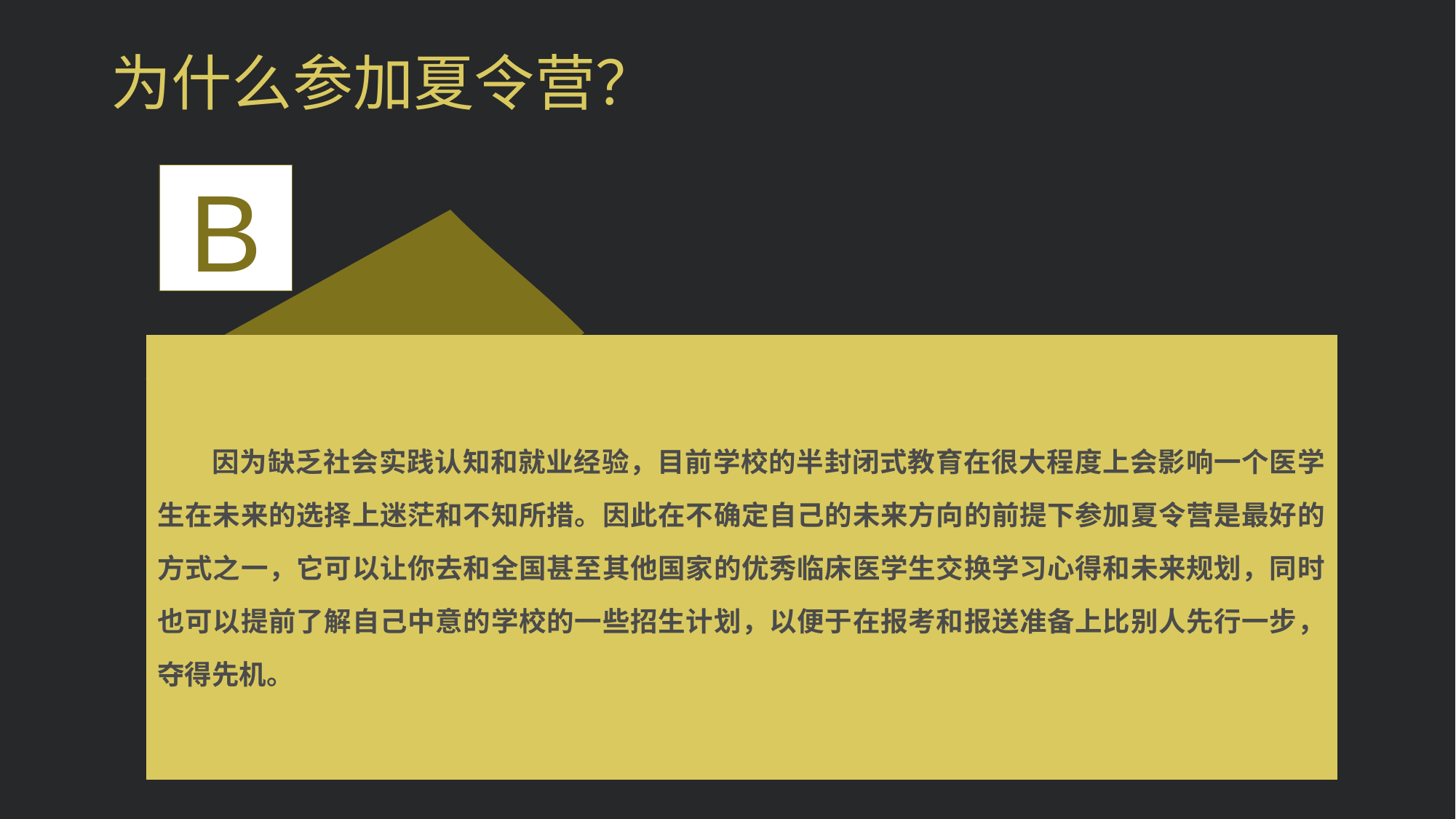

为什么参加夏令营？
B

因为缺乏社会实践认知和就业经验，目前学校的半封闭式教育在很大程度上会影响一个医学生在未来的选择上迷茫和不知所措。因此在不确定自己的未来方向的前提下参加夏令营是最好的方式之一，它可以让你去和全国甚至其他国家的优秀临床医学生交换学习心得和未来规划，同时也可以提前了解自己中意的学校的一些招生计划，以便于在报考和报送准备上比别人先行一步，夺得先机。